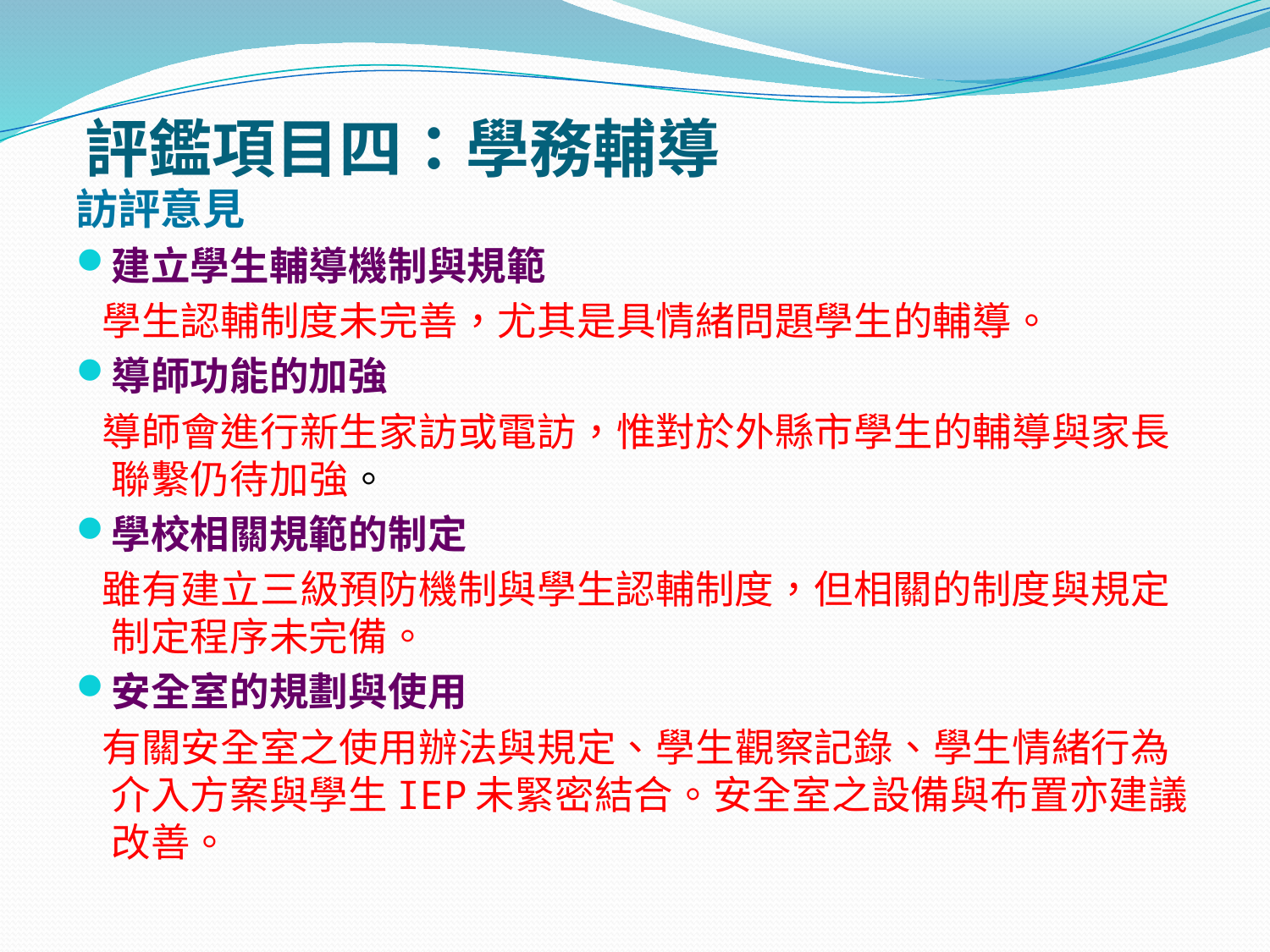

# 評鑑項目四：學務輔導
訪評意見
建立學生輔導機制與規範
  學生認輔制度未完善，尤其是具情緒問題學生的輔導。
導師功能的加強
  導師會進行新生家訪或電訪，惟對於外縣市學生的輔導與家長聯繫仍待加強。
學校相關規範的制定
  雖有建立三級預防機制與學生認輔制度，但相關的制度與規定制定程序未完備。
安全室的規劃與使用
  有關安全室之使用辦法與規定、學生觀察記錄、學生情緒行為介入方案與學生IEP未緊密結合。安全室之設備與布置亦建議改善。